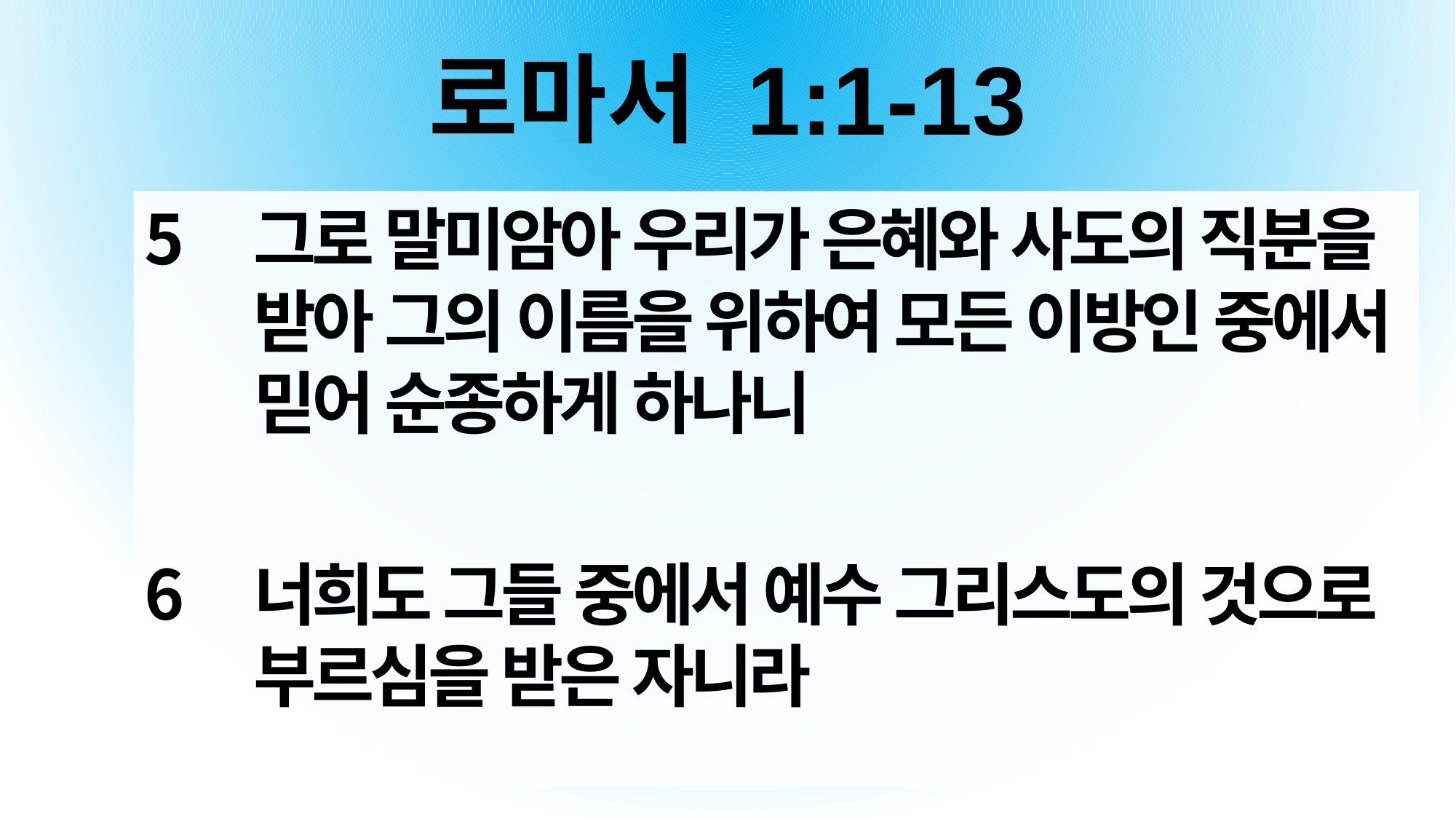

# 로마서 1:1-13
그로 말미암아 우리가 은혜와 사도의 직분을 받아 그의 이름을 위하여 모든 이방인 중에서 믿어 순종하게 하나니

너희도 그들 중에서 예수 그리스도의 것으로 부르심을 받은 자니라